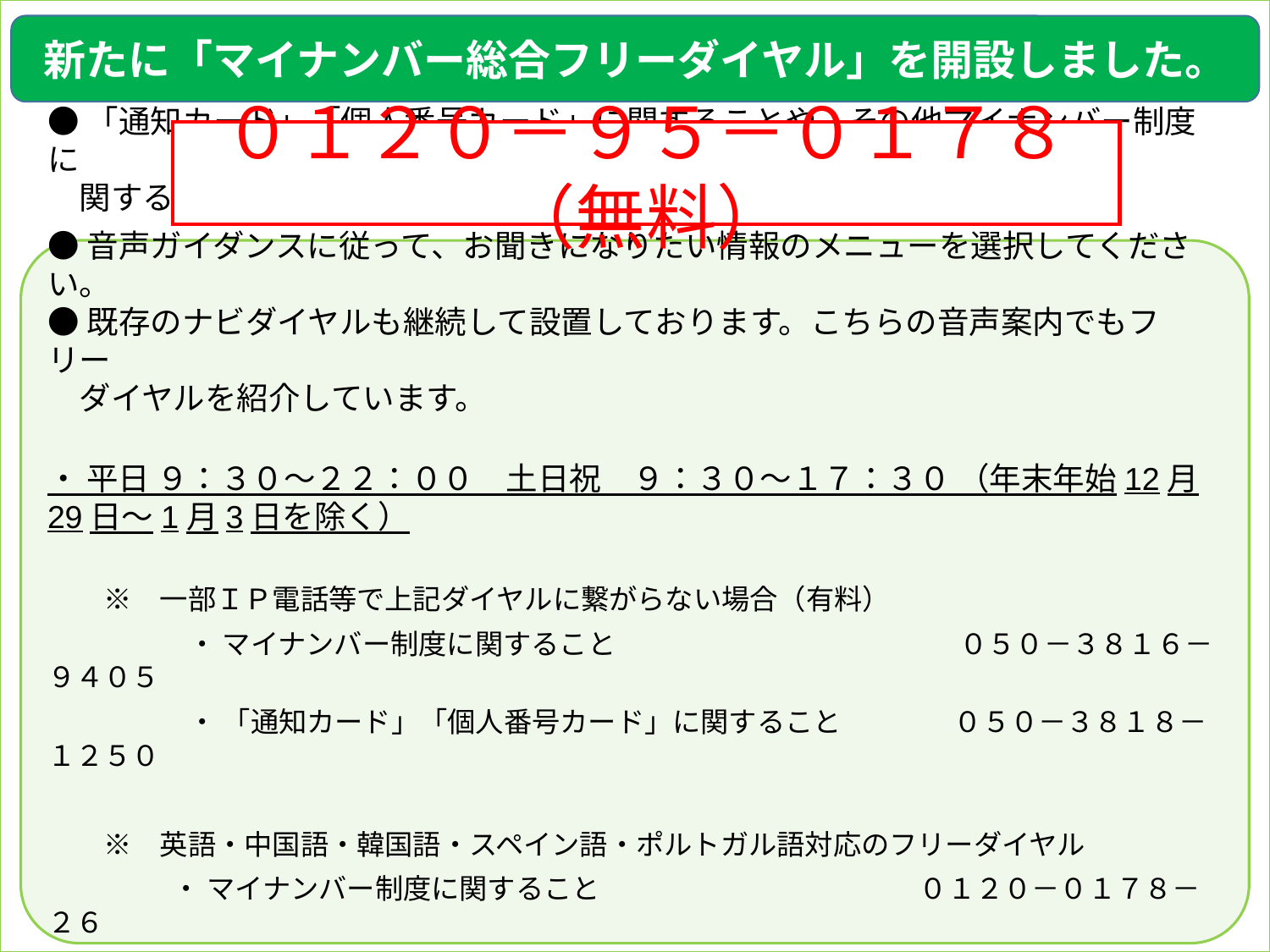

新たに「マイナンバー総合フリーダイヤル」を開設しました。
０１２０－９５－０１７８（無料）

●「通知カード」「個人番号カード」に関することや、その他マイナンバー制度に
　関するお問合せにお答えします。
●音声ガイダンスに従って、お聞きになりたい情報のメニューを選択してください。
●既存のナビダイヤルも継続して設置しております。こちらの音声案内でもフリー
　ダイヤルを紹介しています。

・ 平日 ９：３０～２２：００　土日祝　９：３０～１７：３０ （年末年始12月29日～1月3日を除く）

　　※　一部ＩＰ電話等で上記ダイヤルに繋がらない場合（有料）
　　　　　・ マイナンバー制度に関すること 　　　　　　　　　　　　０５０－３８１６－９４０５
　　　　　・ 「通知カード」「個人番号カード」に関すること　　　　０５０－３８１８－１２５０

　　※　英語・中国語・韓国語・スペイン語・ポルトガル語対応のフリーダイヤル
　　　  　・ マイナンバー制度に関すること　　　　　  　   　　　 　０１２０－０１７８－２６
　　  　　・ 「通知カード」「個人番号カード」に関すること　　　 　０１２０－０１７８－２７
　　　　　　　（英語以外の言語については、平日9：30～20：00までの対応となります。）